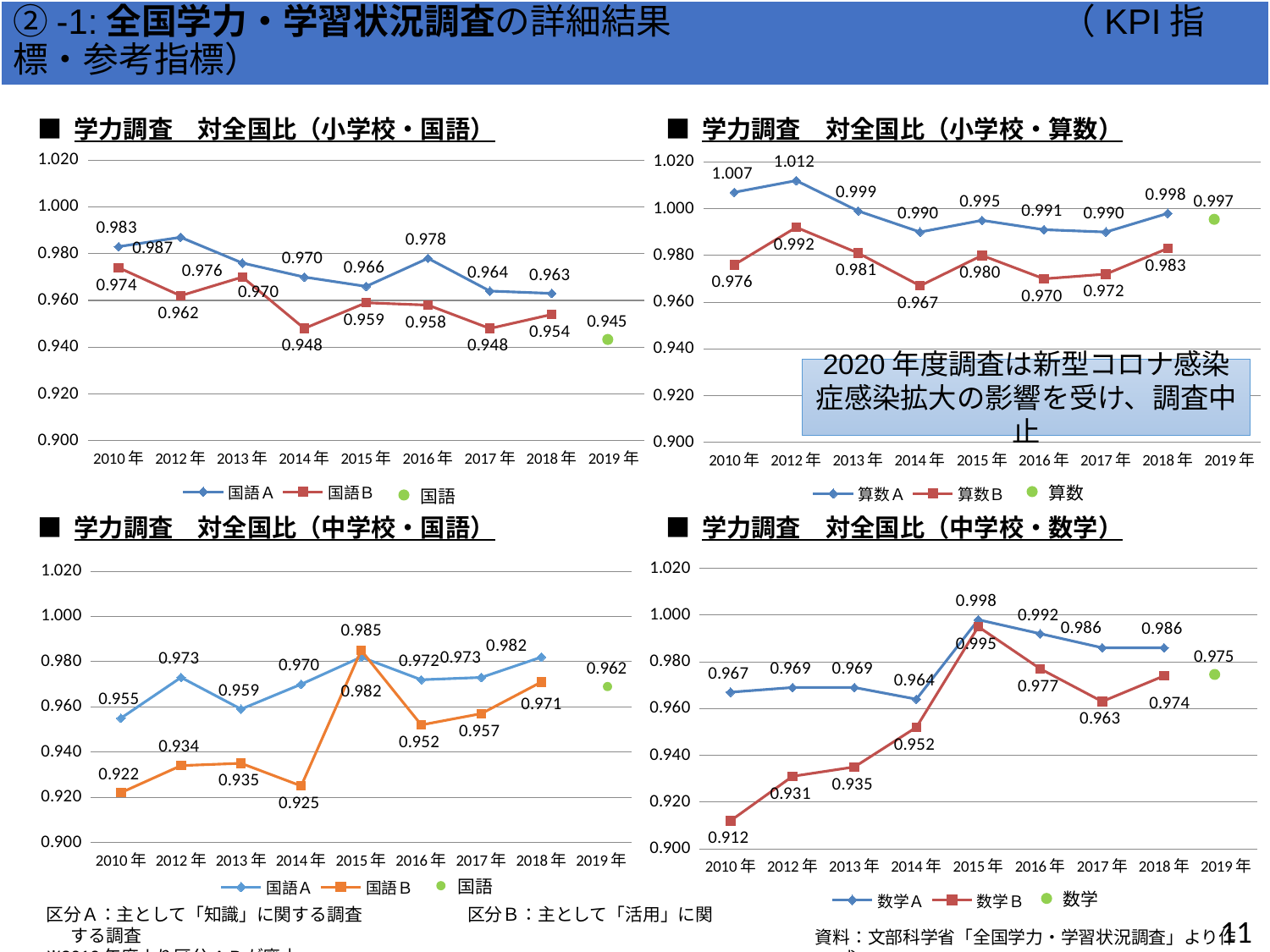

方向性Ⅱ）若者が活躍でき、子育て安心の都市「大阪」の実現
②-1:全国学力・学習状況調査の詳細結果　　　　　　　　　　　（KPI指標・参考指標）
■ 学力調査　対全国比（小学校・国語）
■ 学力調査　対全国比（小学校・算数）

### Chart

| Category | 国語Ａ | 国語Ｂ |
|---|---|---|
| 2010年 | 0.983 | 0.974 |
| 2012年 | 0.987 | 0.962 |
| 2013年 | 0.976 | 0.97 |
| 2014年 | 0.97 | 0.948 |
| 2015年 | 0.966 | 0.959 |
| 2016年 | 0.978 | 0.958 |
| 2017年 | 0.964 | 0.948 |
| 2018年 | 0.963 | 0.954 |
| 2019年 | None | None |
0.945

国語

### Chart

| Category | 算数Ａ | 算数Ｂ |
|---|---|---|
| 2010年 | 1.007 | 0.976 |
| 2012年 | 1.012 | 0.992 |
| 2013年 | 0.999 | 0.981 |
| 2014年 | 0.99 | 0.967 |
| 2015年 | 0.995 | 0.98 |
| 2016年 | 0.991 | 0.97 |
| 2017年 | 0.99 | 0.972 |
| 2018年 | 0.998 | 0.983 |
| 2019年 | None | None |
0.997

算数

2020年度調査は新型コロナ感染症感染拡大の影響を受け、調査中止
■ 学力調査　対全国比（中学校・国語）
■ 学力調査　対全国比（中学校・数学）

### Chart

| Category | 国語Ａ | 国語Ｂ |
|---|---|---|
| 2010年 | 0.955 | 0.922 |
| 2012年 | 0.973 | 0.934 |
| 2013年 | 0.959 | 0.935 |
| 2014年 | 0.97 | 0.925 |
| 2015年 | 0.982 | 0.985 |
| 2016年 | 0.972 | 0.952 |
| 2017年 | 0.973 | 0.957 |
| 2018年 | 0.982 | 0.971 |
| 2019年 | None | None |
0.962

国語

### Chart

| Category | 数学Ａ | 数学Ｂ |
|---|---|---|
| 2010年 | 0.967 | 0.912 |
| 2012年 | 0.969 | 0.931 |
| 2013年 | 0.969 | 0.935 |
| 2014年 | 0.964 | 0.952 |
| 2015年 | 0.998 | 0.995 |
| 2016年 | 0.992 | 0.977 |
| 2017年 | 0.986 | 0.963 |
| 2018年 | 0.986 | 0.974 |
| 2019年 | None | None |
0.975

数学

区分Ａ：主として「知識」に関する調査　　　　　　区分Ｂ：主として「活用」に関する調査
※2019年度より区分A,Bが廃止
11
資料：文部科学省「全国学力・学習状況調査」より作成